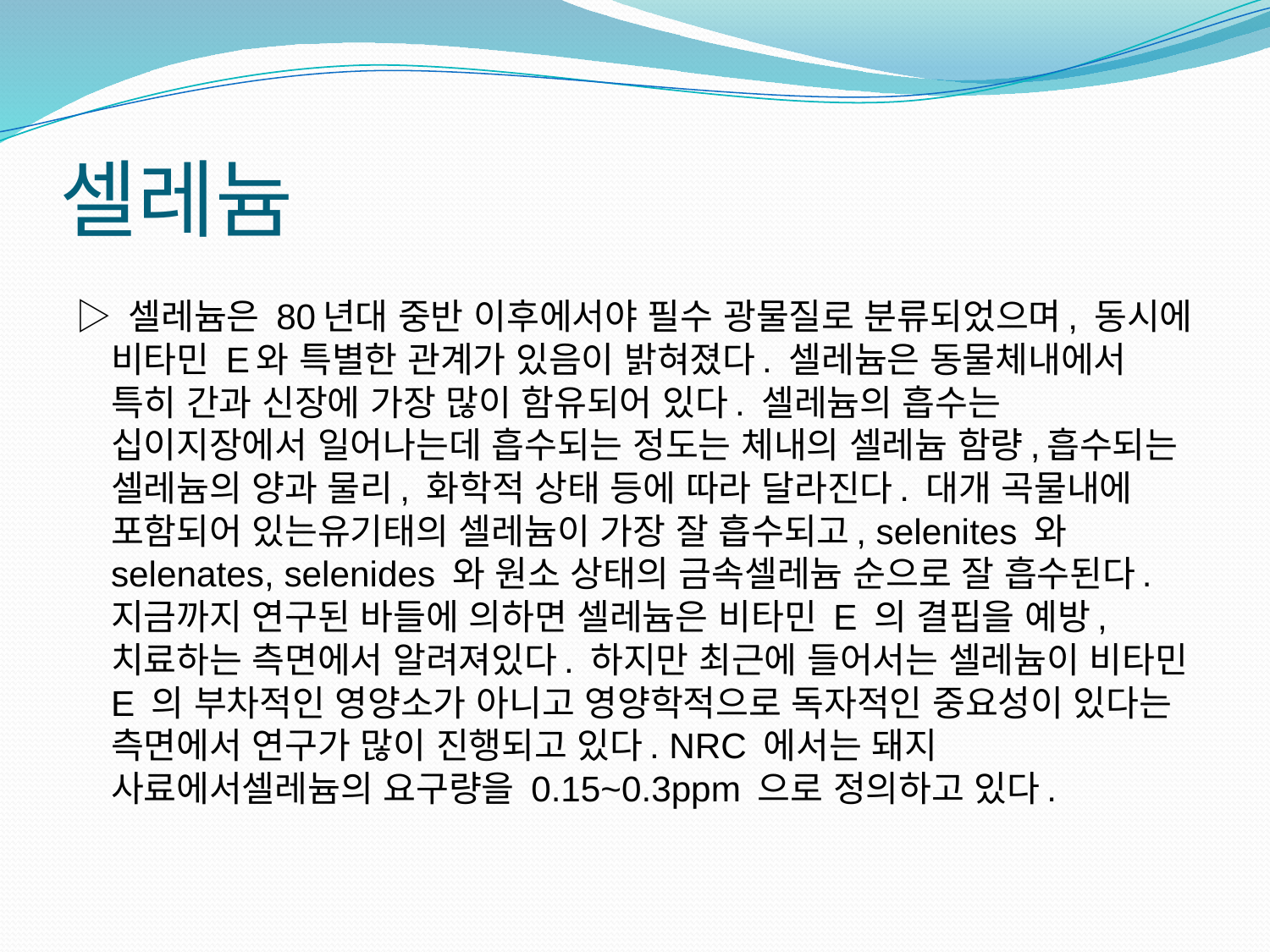

# 셀레늄
▷ 셀레늄은 80년대 중반 이후에서야 필수 광물질로 분류되었으며, 동시에 비타민 E와 특별한 관계가 있음이 밝혀졌다. 셀레늄은 동물체내에서 특히 간과 신장에 가장 많이 함유되어 있다. 셀레늄의 흡수는 십이지장에서 일어나는데 흡수되는 정도는 체내의 셀레늄 함량,흡수되는 셀레늄의 양과 물리, 화학적 상태 등에 따라 달라진다. 대개 곡물내에 포함되어 있는유기태의 셀레늄이 가장 잘 흡수되고, selenites 와 selenates, selenides 와 원소 상태의 금속셀레늄 순으로 잘 흡수된다.   지금까지 연구된 바들에 의하면 셀레늄은 비타민 E 의 결핍을 예방, 치료하는 측면에서 알려져있다. 하지만 최근에 들어서는 셀레늄이 비타민 E 의 부차적인 영양소가 아니고 영양학적으로 독자적인 중요성이 있다는 측면에서 연구가 많이 진행되고 있다. NRC 에서는 돼지 사료에서셀레늄의 요구량을 0.15~0.3ppm 으로 정의하고 있다.